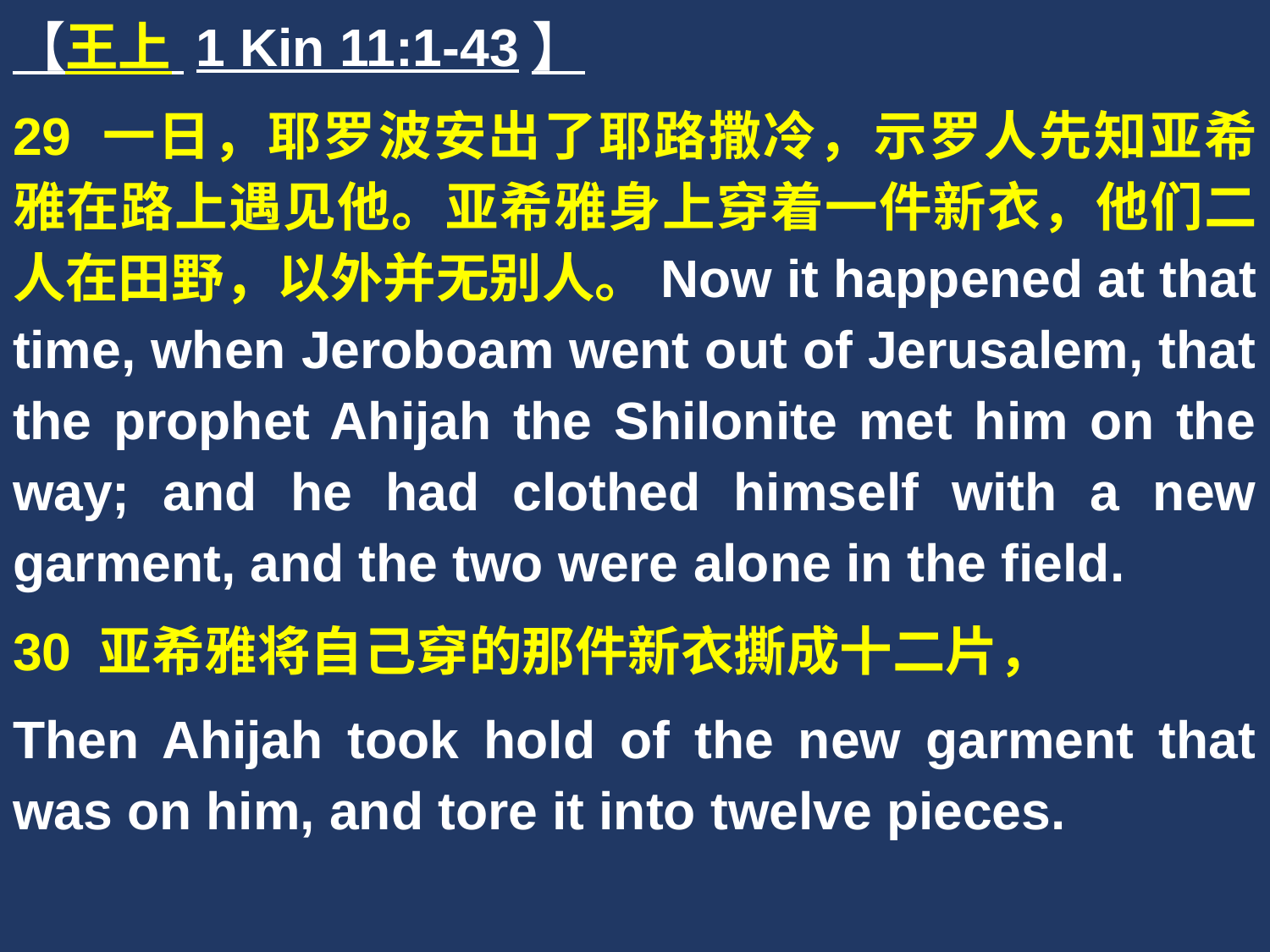

【王上 1 Kin 11:1-43】
29 一日，耶罗波安出了耶路撒冷，示罗人先知亚希雅在路上遇见他。亚希雅身上穿着一件新衣，他们二人在田野，以外并无别人。Now it happened at that time, when Jeroboam went out of Jerusalem, that the prophet Ahijah the Shilonite met him on the way; and he had clothed himself with a new garment, and the two were alone in the field.
30 亚希雅将自己穿的那件新衣撕成十二片，
Then Ahijah took hold of the new garment that was on him, and tore it into twelve pieces.